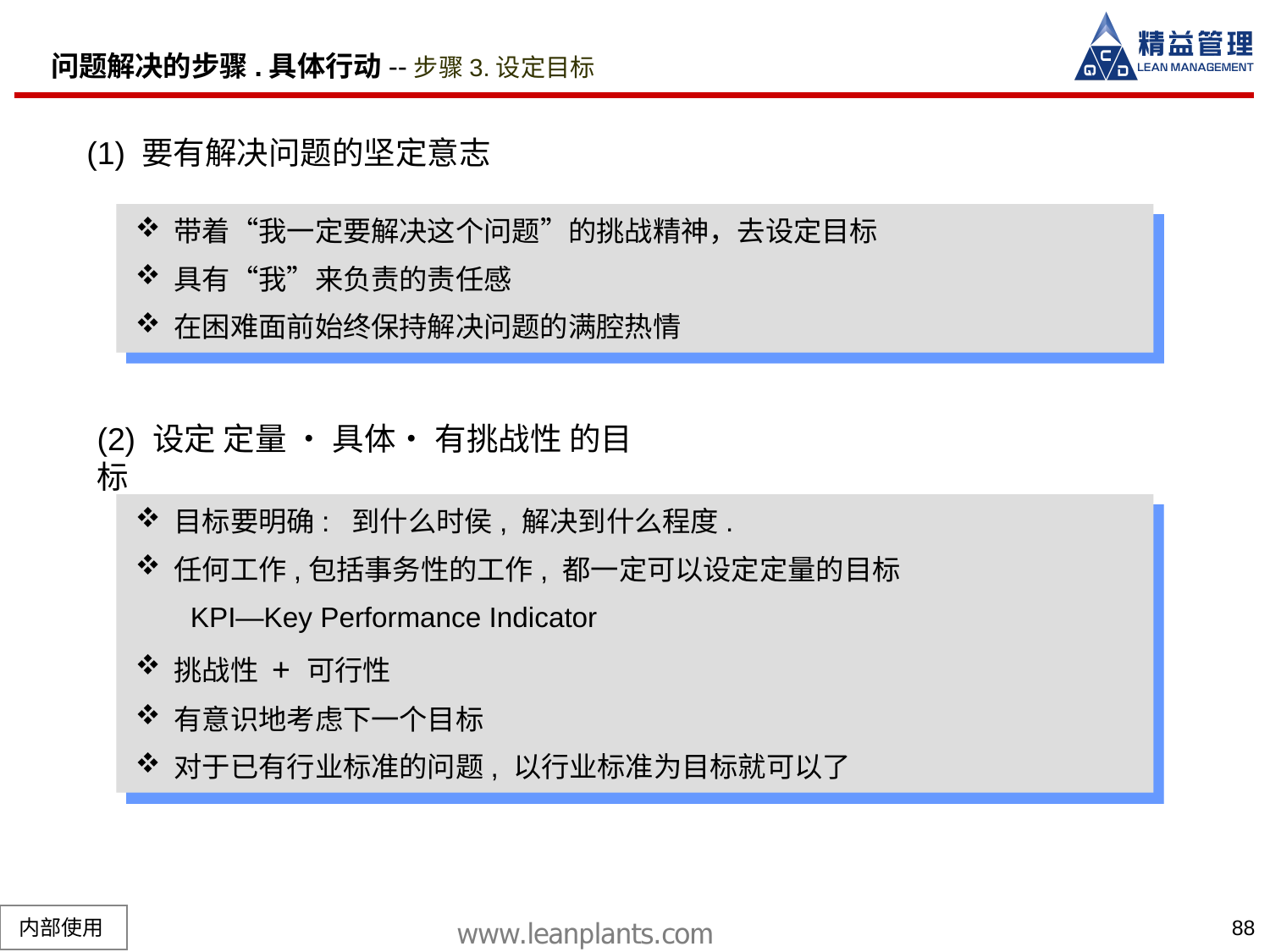

问题解决的步骤.具体行动--步骤3.设定目标
(1) 要有解决问题的坚定意志
 带着“我一定要解决这个问题”的挑战精神，去设定目标
 具有“我”来负责的责任感
 在困难面前始终保持解决问题的满腔热情
(2) 设定 定量 • 具体• 有挑战性 的目标
 目标要明确:  到什么时侯, 解决到什么程度.
 任何工作,包括事务性的工作, 都一定可以设定定量的目标
       KPI—Key Performance Indicator
 挑战性 + 可行性
 有意识地考虑下一个目标
 对于已有行业标准的问题, 以行业标准为目标就可以了
内部使用